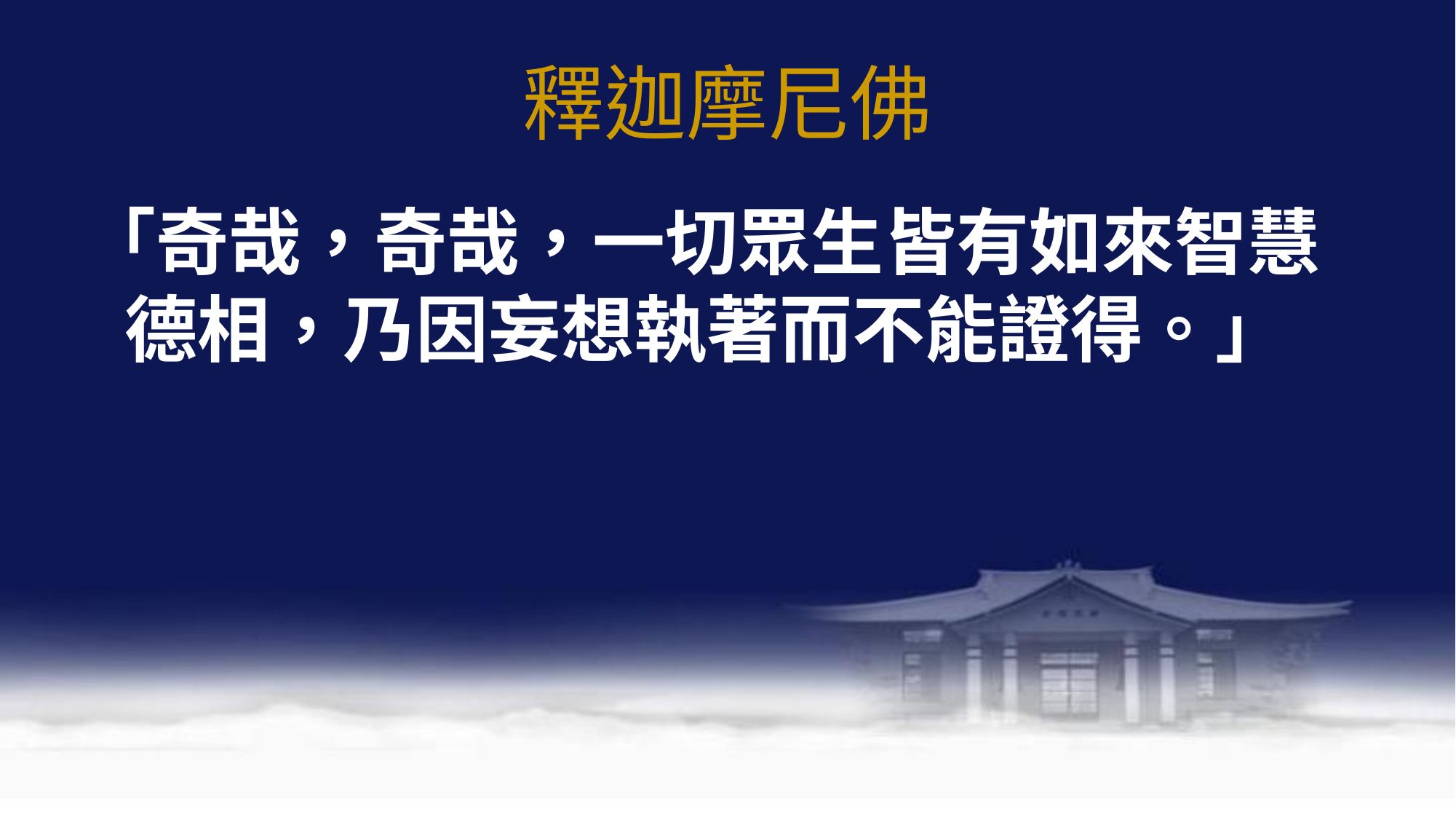

# 釋迦摩尼佛
「奇哉，奇哉，一切眾生皆有如來智慧德相，乃因妄想執著而不能證得。」